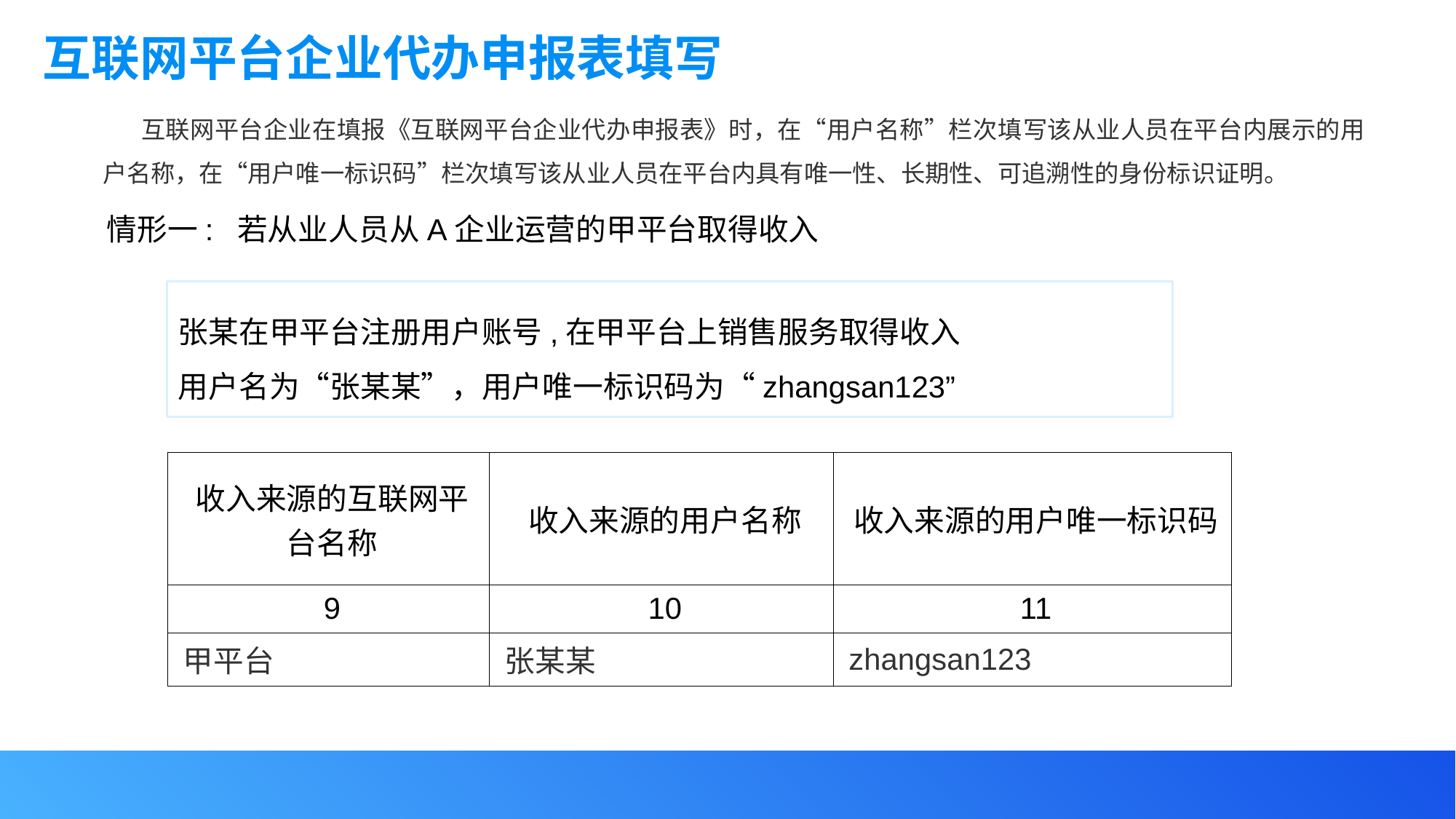

互联网平台企业代办申报表填写
互联网平台企业在填报《互联网平台企业代办申报表》时，在“用户名称”栏次填写该从业人员在平台内展示的用户名称，在“用户唯一标识码”栏次填写该从业人员在平台内具有唯一性、长期性、可追溯性的身份标识证明。
情形一:  若从业人员从A企业运营的甲平台取得收入
张某在甲平台注册用户账号,在甲平台上销售服务取得收入
用户名为“张某某”，用户唯一标识码为“zhangsan123”

| 收入来源的互联网平台名称 | 收入来源的用户名称 | 收入来源的用户唯一标识码 |
| --- | --- | --- |
| 9 | 10 | 11 |
| 甲平台 | 张某某 | zhangsan123 |